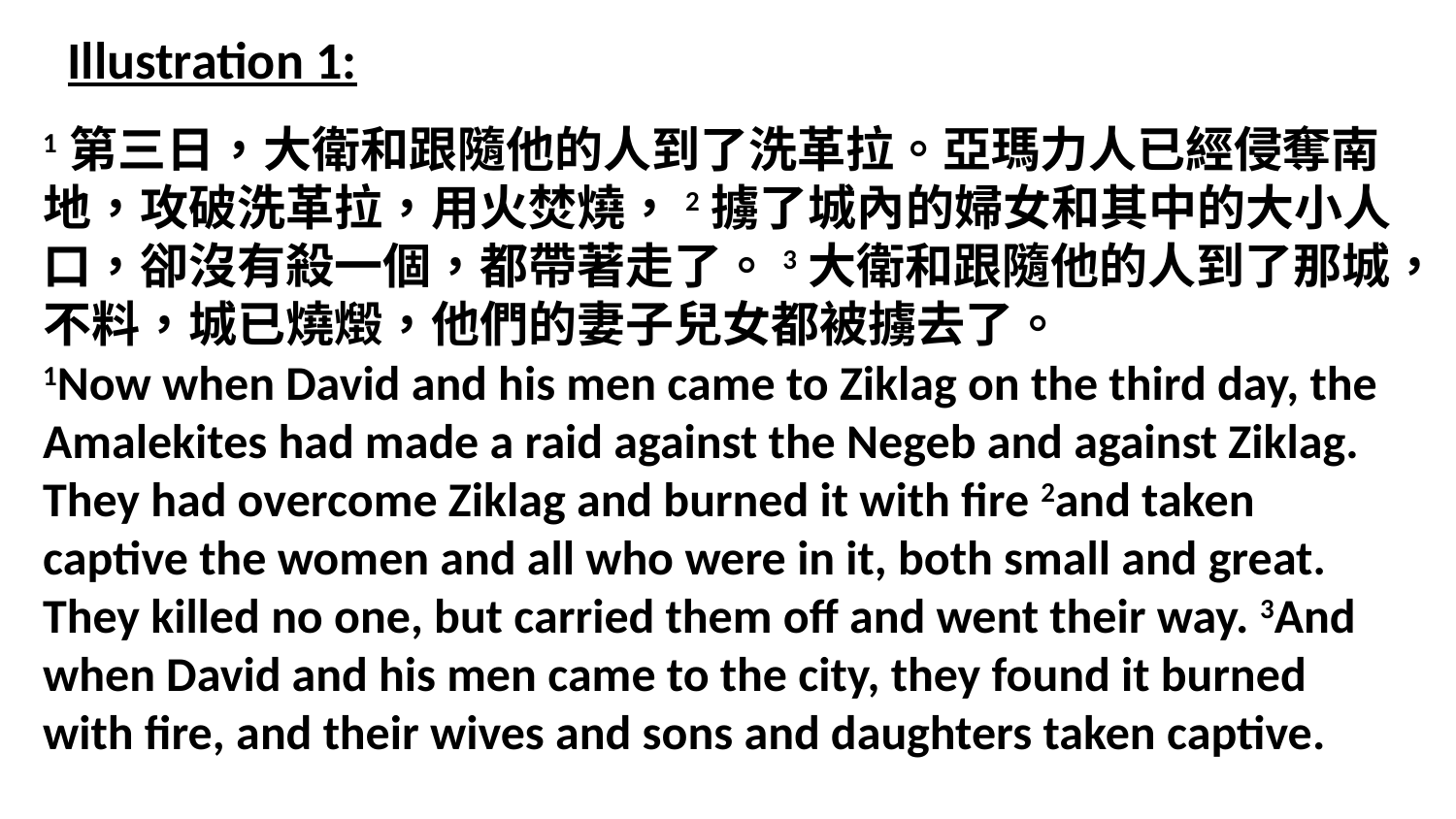

Illustration 1:
1第三日，大衛和跟隨他的人到了洗革拉。亞瑪力人已經侵奪南地，攻破洗革拉，用火焚燒，2擄了城內的婦女和其中的大小人口，卻沒有殺一個，都帶著走了。3大衛和跟隨他的人到了那城，不料，城已燒燬，他們的妻子兒女都被擄去了。
1Now when David and his men came to Ziklag on the third day, the Amalekites had made a raid against the Negeb and against Ziklag. They had overcome Ziklag and burned it with fire 2and taken captive the women and all who were in it, both small and great. They killed no one, but carried them off and went their way. 3And when David and his men came to the city, they found it burned with fire, and their wives and sons and daughters taken captive.